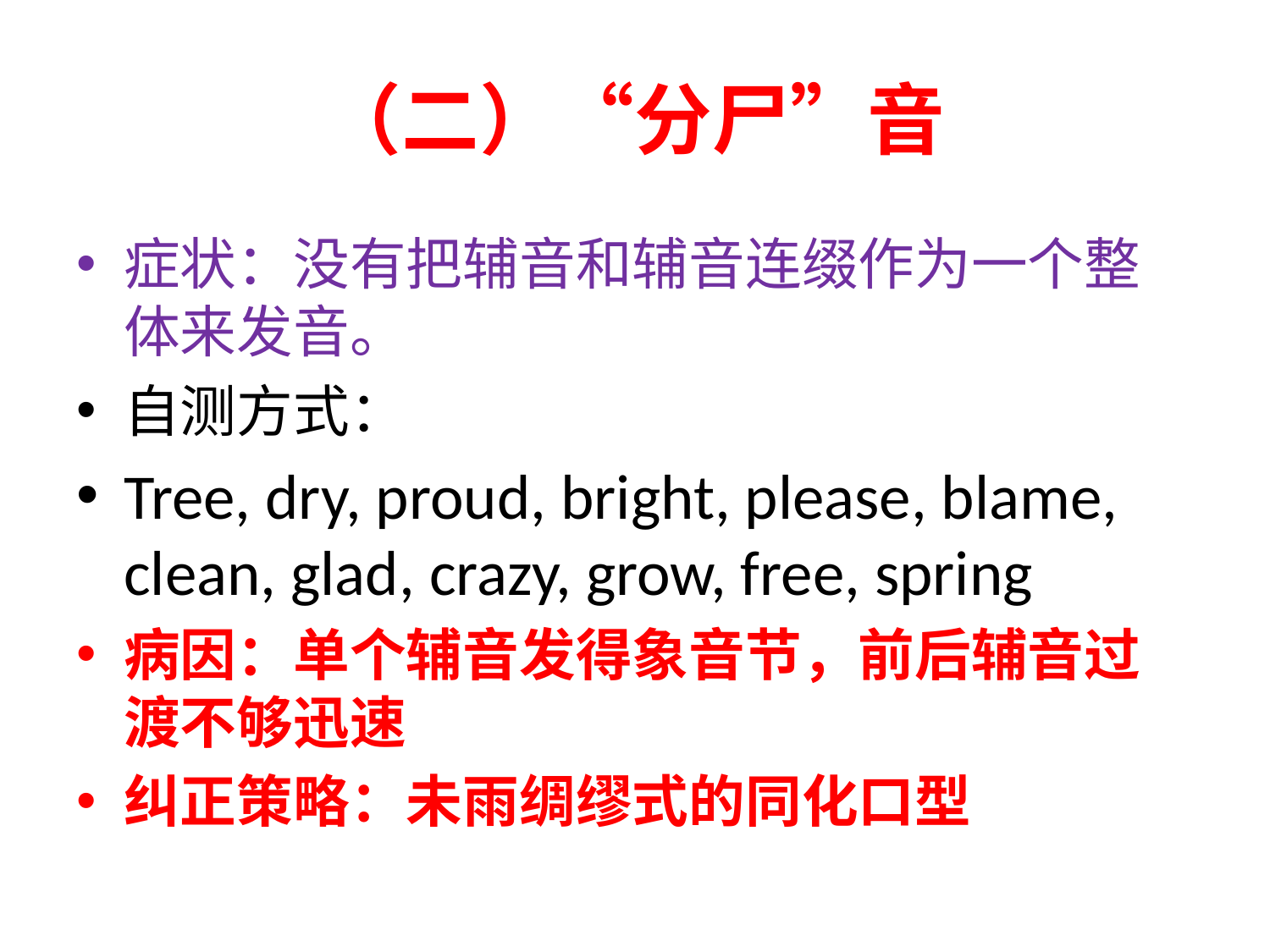

# （二）“分尸”音
症状：没有把辅音和辅音连缀作为一个整体来发音。
自测方式：
Tree, dry, proud, bright, please, blame, clean, glad, crazy, grow, free, spring
病因：单个辅音发得象音节，前后辅音过渡不够迅速
纠正策略：未雨绸缪式的同化口型